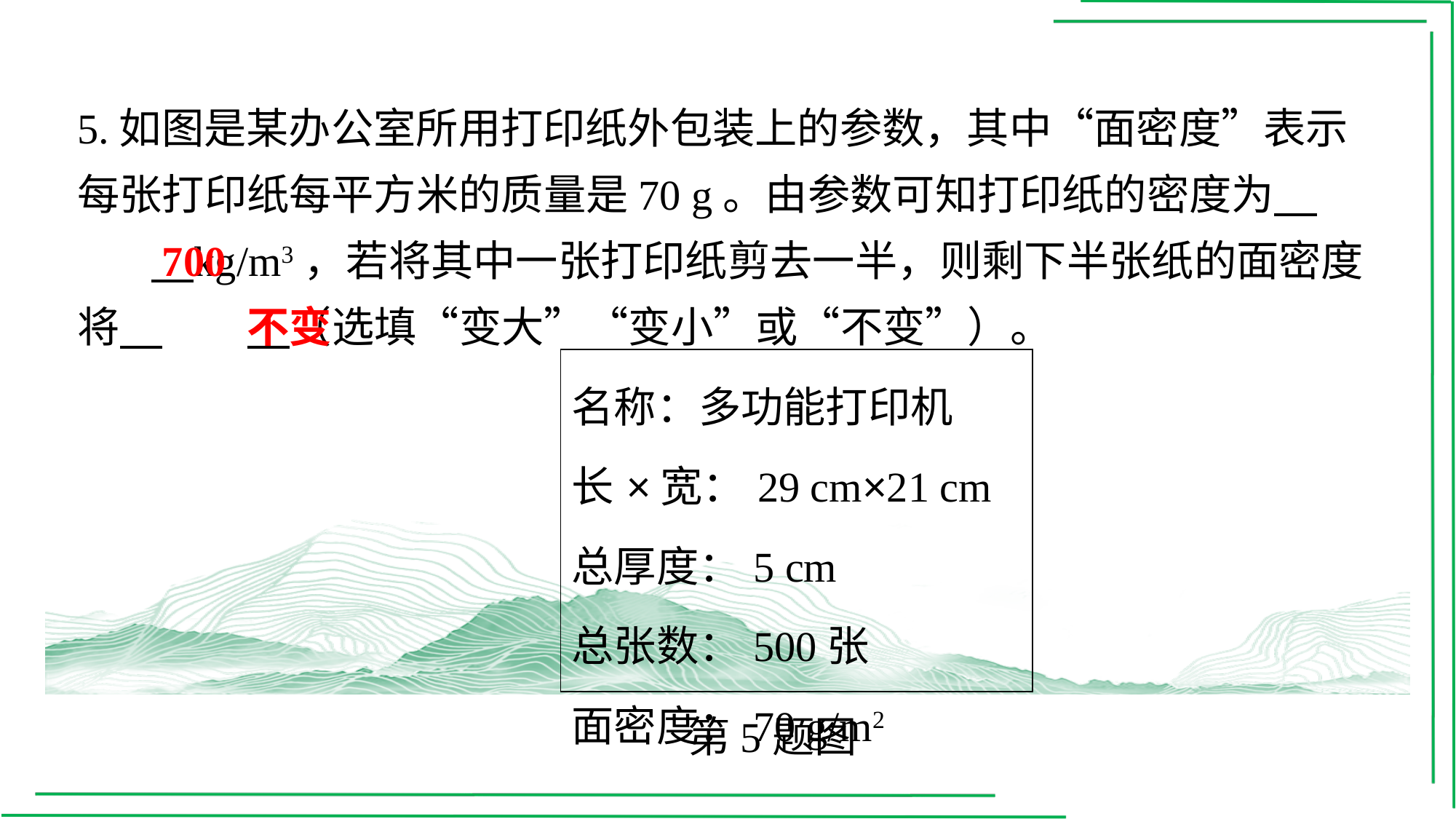

5.如图是某办公室所用打印纸外包装上的参数，其中“面密度”表示每张打印纸每平方米的质量是70 g。由参数可知打印纸的密度为 　700　⁠kg/m3，若将其中一张打印纸剪去一半，则剩下半张纸的面密度将 　不变　⁠（选填“变大”“变小”或“不变”）。
700
不变
| 名称：多功能打印机 长×宽：29 cm×21 cm 总厚度：5 cm 总张数：500张 面密度：70 g/m2 |
| --- |
第5题图